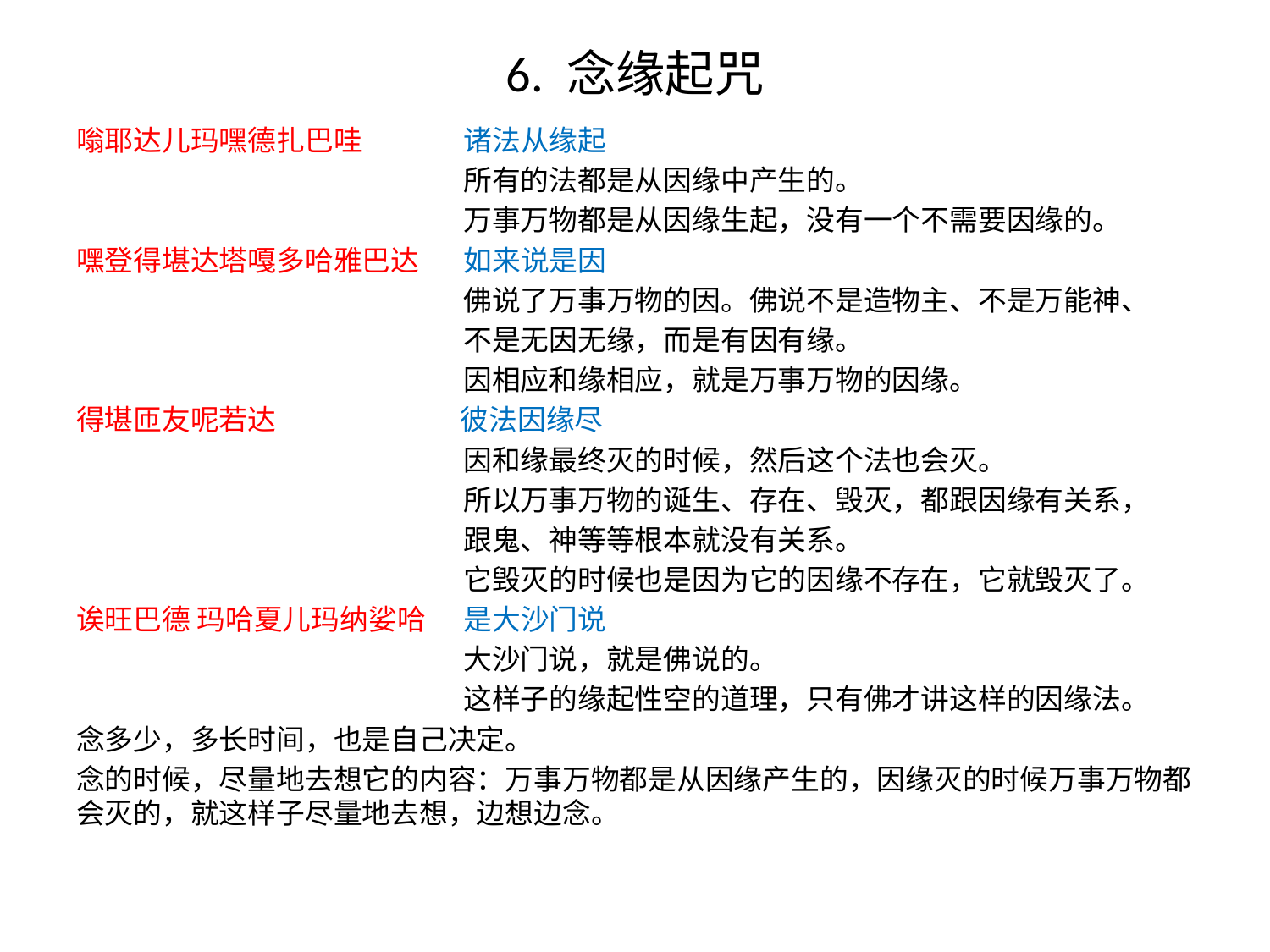

# 6. 念缘起咒
嗡耶达儿玛嘿德扎巴哇                诸法从缘起
                                                            所有的法都是从因缘中产生的。
                                                            万事万物都是从因缘生起，没有一个不需要因缘的。
嘿登得堪达塔嘎多哈雅巴达       如来说是因
                                                            佛说了万事万物的因。佛说不是造物主、不是万能神、
                                                            不是无因无缘，而是有因有缘。
                                                            因相应和缘相应，就是万事万物的因缘。
得堪匝友呢若达                             彼法因缘尽
                                                            因和缘最终灭的时候，然后这个法也会灭。
                                                            所以万事万物的诞生、存在、毁灭，都跟因缘有关系，
                                                            跟鬼、神等等根本就没有关系。
                                                            它毁灭的时候也是因为它的因缘不存在，它就毁灭了。
诶旺巴德 玛哈夏儿玛纳娑哈      是大沙门说
                                                            大沙门说，就是佛说的。
                                                            这样子的缘起性空的道理，只有佛才讲这样的因缘法。
念多少，多长时间，也是自己决定。
念的时候，尽量地去想它的内容：万事万物都是从因缘产生的，因缘灭的时候万事万物都会灭的，就这样子尽量地去想，边想边念。